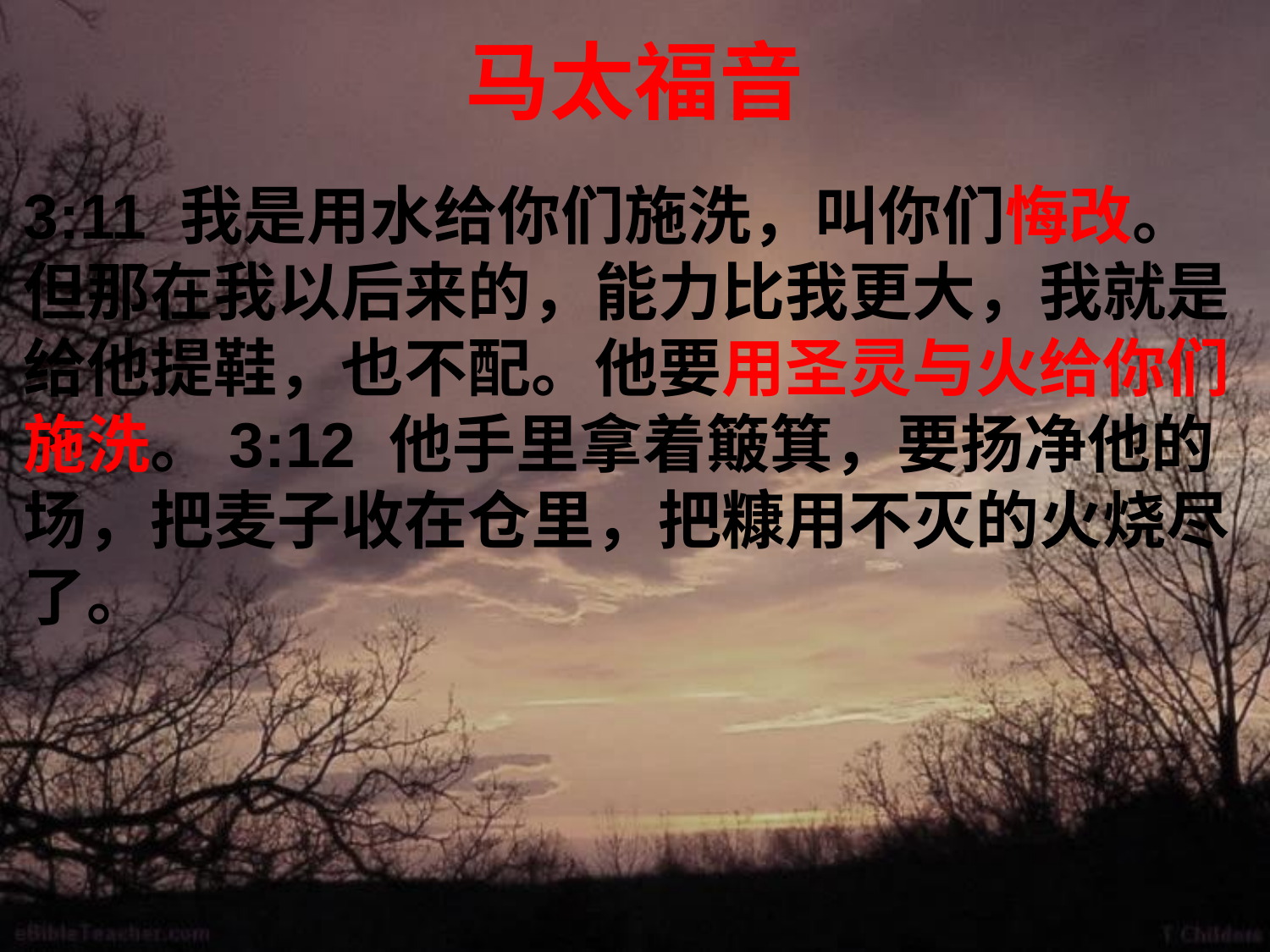

# 马太福音
3:11 我是用水给你们施洗，叫你们悔改。但那在我以后来的，能力比我更大，我就是给他提鞋，也不配。他要用圣灵与火给你们施洗。3:12 他手里拿着簸箕，要扬净他的场，把麦子收在仓里，把糠用不灭的火烧尽了。